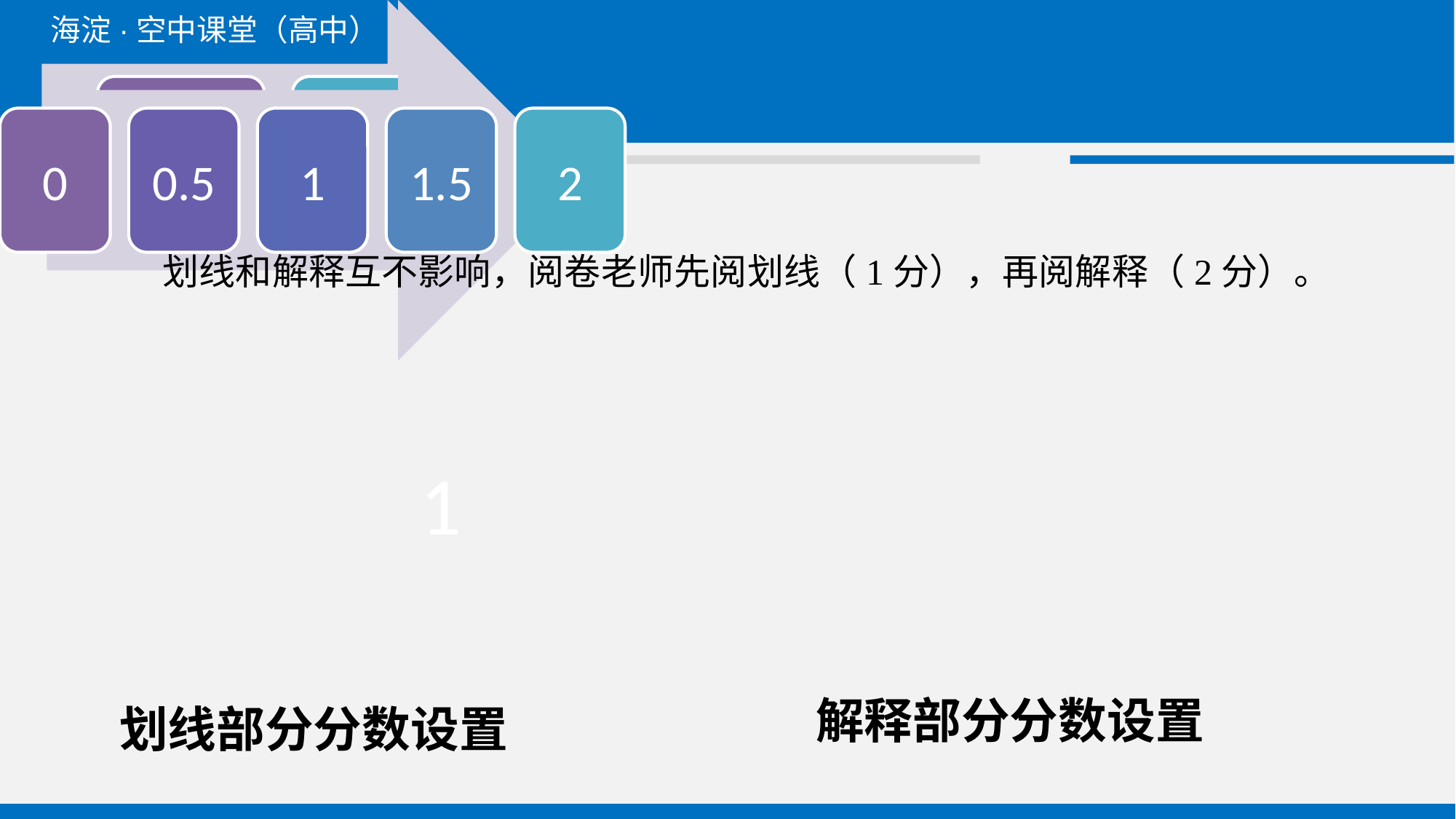

# 42题
划线和解释互不影响，阅卷老师先阅划线（1分），再阅解释（2分）。
0
0.5
1
1.5
2
0

1
解释部分分数设置
划线部分分数设置